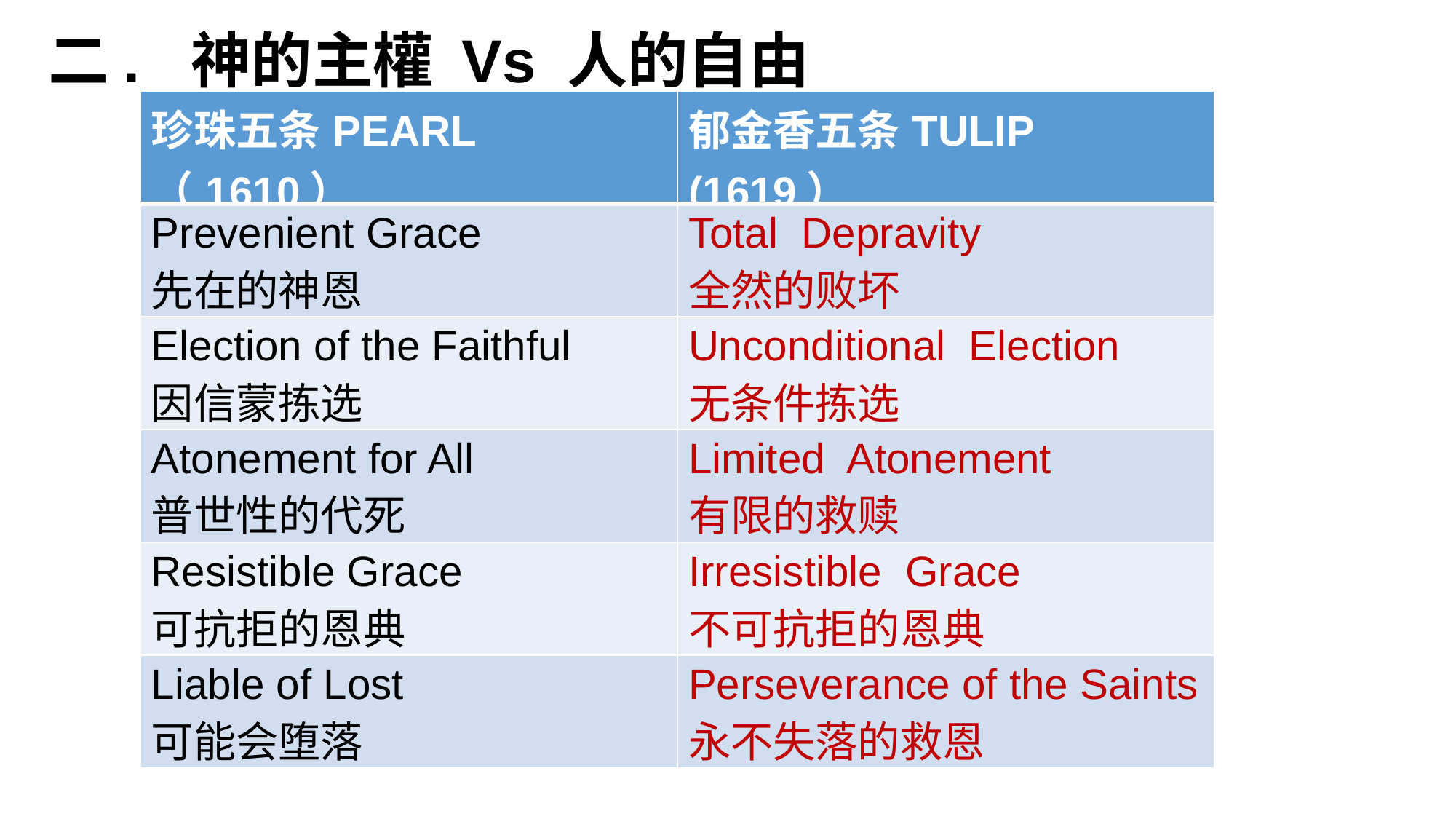

二. 神的主權 Vs 人的自由
| 珍珠五条PEARL （1610） | 郁金香五条TULIP (1619） |
| --- | --- |
| Prevenient Grace 先在的神恩 | Total Depravity 全然的败坏 |
| Election of the Faithful 因信蒙拣选 | Unconditional Election 无条件拣选 |
| Atonement for All 普世性的代死 | Limited Atonement 有限的救赎 |
| Resistible Grace 可抗拒的恩典 | Irresistible Grace 不可抗拒的恩典 |
| Liable of Lost 可能会堕落 | Perseverance of the Saints 永不失落的救恩 |